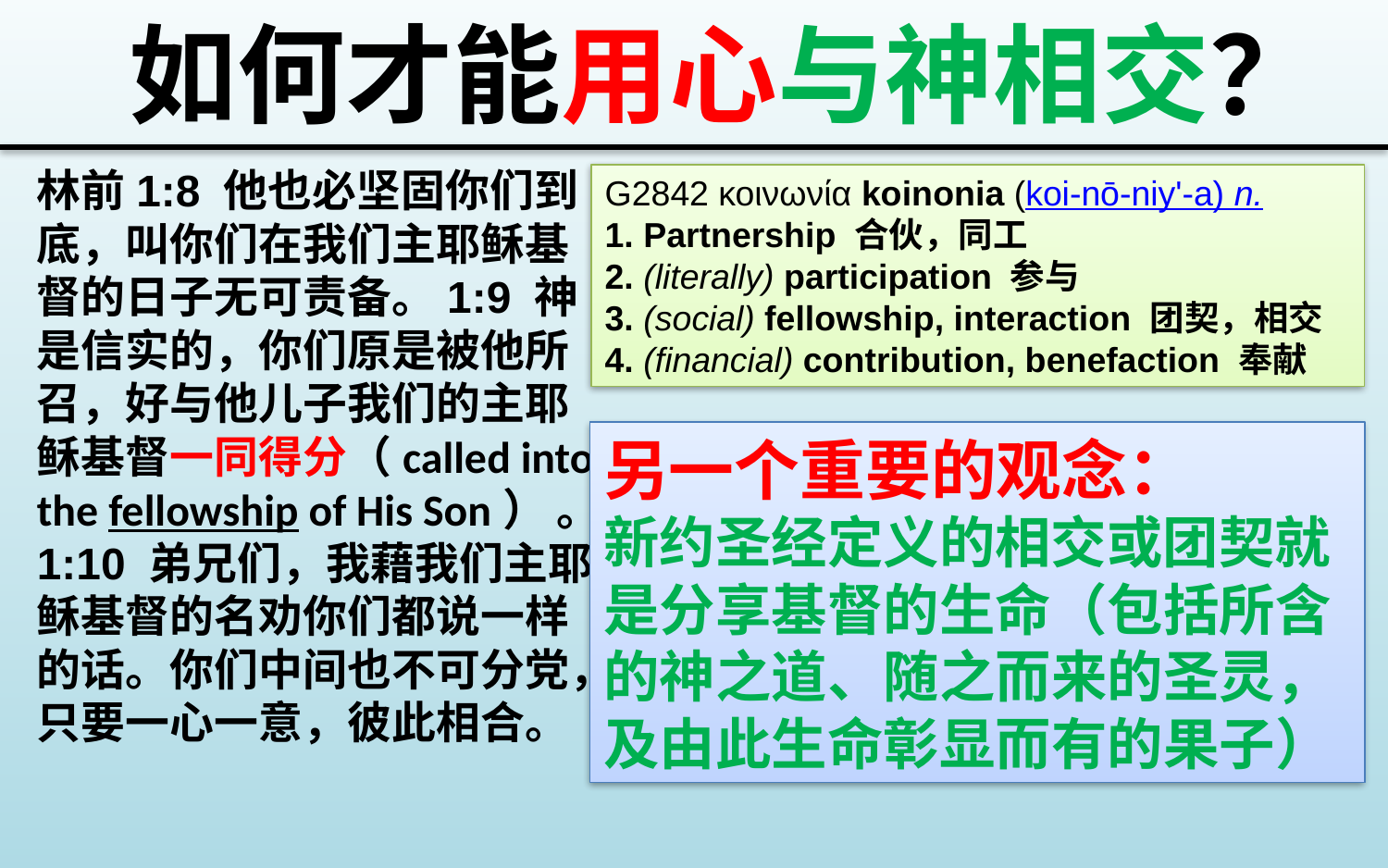

如何才能用心与神相交？
林前1:8 他也必坚固你们到底，叫你们在我们主耶稣基督的日子无可责备。1:9 神是信实的，你们原是被他所召，好与他儿子我们的主耶稣基督一同得分（called into the fellowship of His Son） 。1:10 弟兄们，我藉我们主耶稣基督的名劝你们都说一样的话。你们中间也不可分党，只要一心一意，彼此相合。
G2842 κοινωνία koinonia (koi-nō-niy'-a) n.
1. Partnership 合伙，同工
2. (literally) participation 参与
3. (social) fellowship, interaction 团契，相交
4. (financial) contribution, benefaction 奉献
另一个重要的观念：
新约圣经定义的相交或团契就是分享基督的生命（包括所含的神之道、随之而来的圣灵，及由此生命彰显而有的果子）